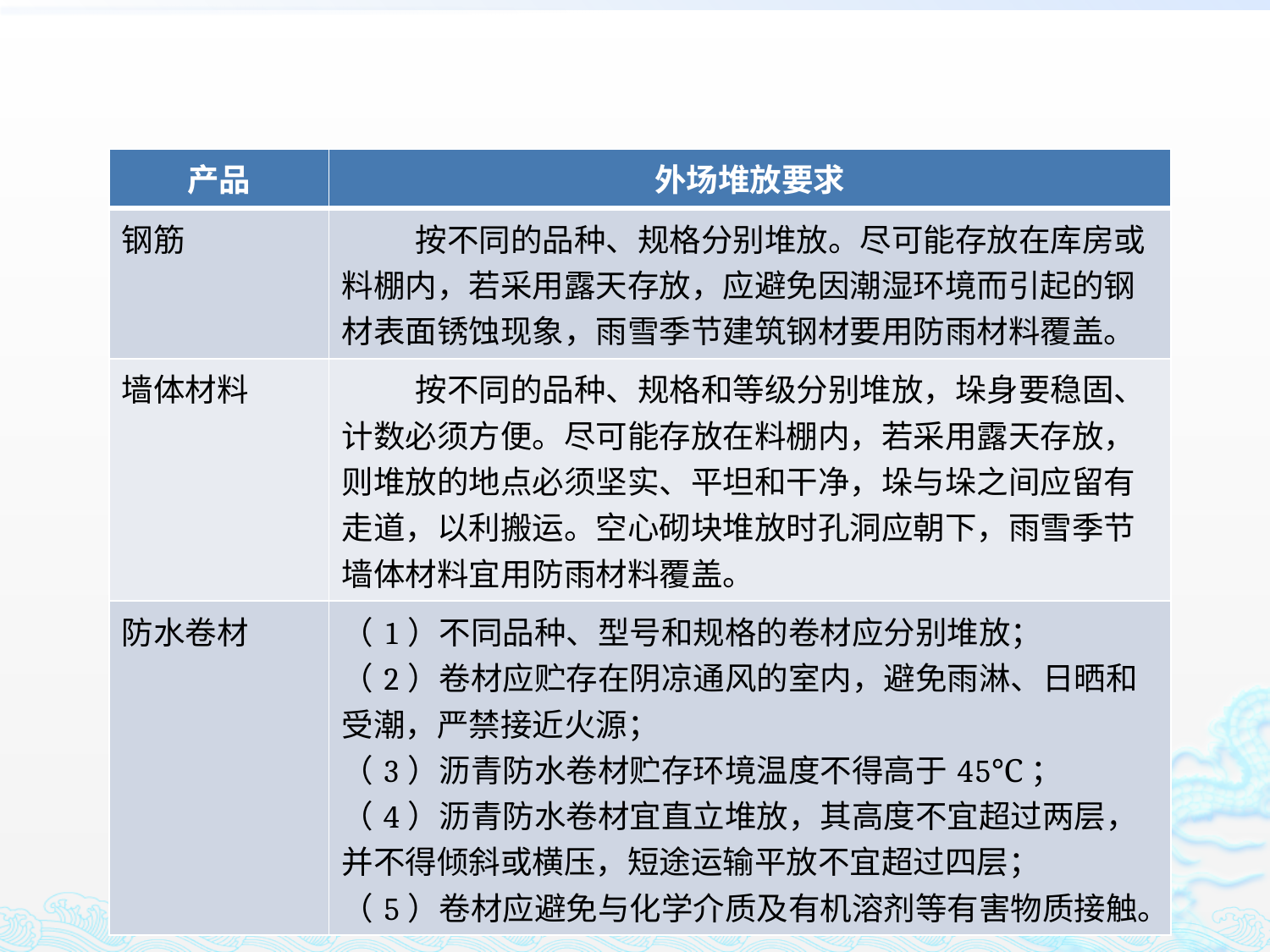

| 产品 | 外场堆放要求 |
| --- | --- |
| 钢筋 | 按不同的品种、规格分别堆放。尽可能存放在库房或料棚内，若采用露天存放，应避免因潮湿环境而引起的钢材表面锈蚀现象，雨雪季节建筑钢材要用防雨材料覆盖。 |
| 墙体材料 | 按不同的品种、规格和等级分别堆放，垛身要稳固、计数必须方便。尽可能存放在料棚内，若采用露天存放，则堆放的地点必须坚实、平坦和干净，垛与垛之间应留有走道，以利搬运。空心砌块堆放时孔洞应朝下，雨雪季节墙体材料宜用防雨材料覆盖。 |
| 防水卷材 | （1）不同品种、型号和规格的卷材应分别堆放； （2）卷材应贮存在阴凉通风的室内，避免雨淋、日晒和受潮，严禁接近火源； （3）沥青防水卷材贮存环境温度不得高于45℃； （4）沥青防水卷材宜直立堆放，其高度不宜超过两层，并不得倾斜或横压，短途运输平放不宜超过四层； （5）卷材应避免与化学介质及有机溶剂等有害物质接触。 |